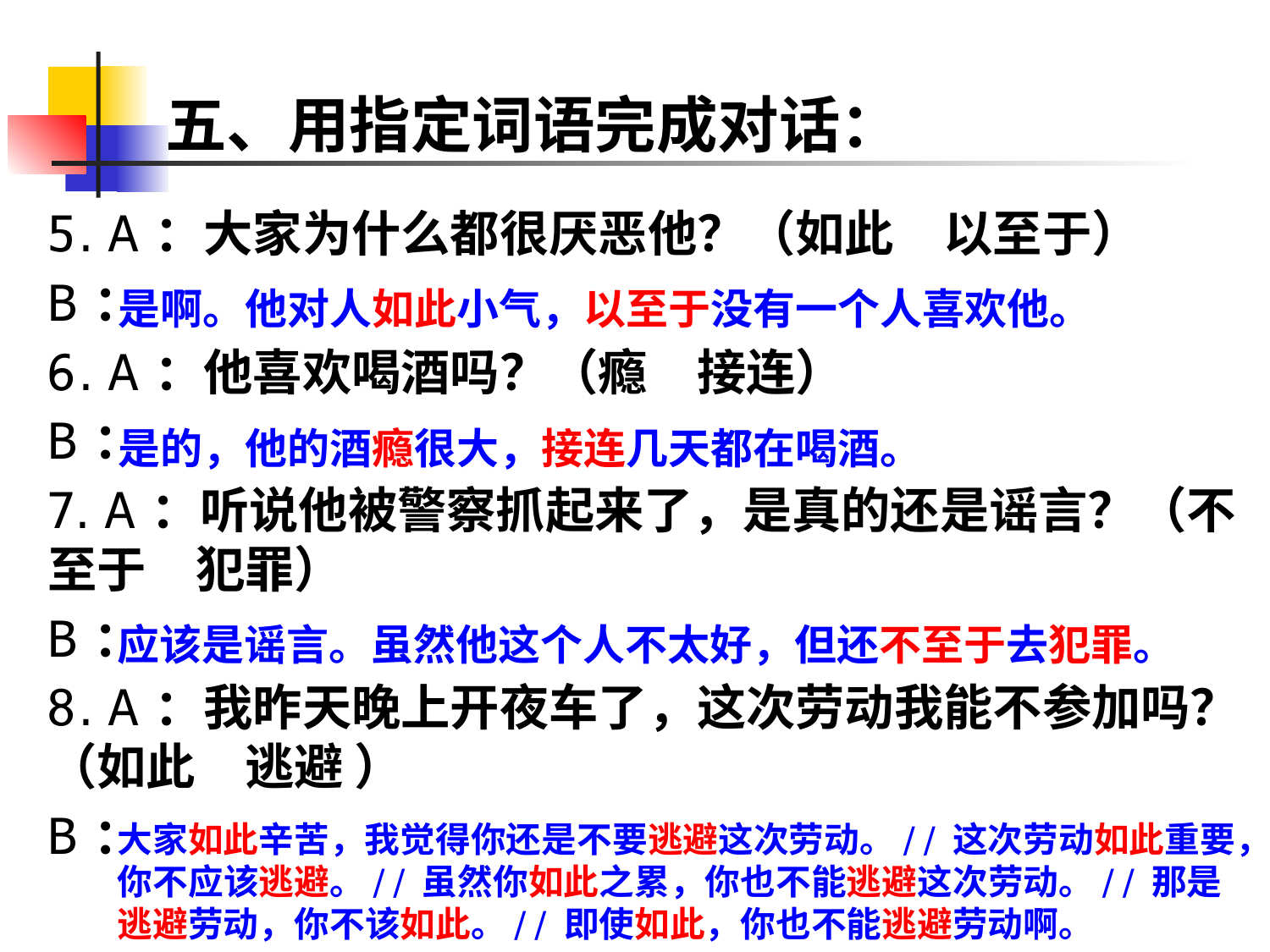

# 五、用指定词语完成对话：
5. A：大家为什么都很厌恶他？（如此　以至于）
B：
6. A：他喜欢喝酒吗？（瘾　接连）
B：
7. A：听说他被警察抓起来了，是真的还是谣言？（不至于　犯罪）
B：
8. A：我昨天晚上开夜车了，这次劳动我能不参加吗？（如此　逃避 ）
B：

是啊。他对人如此小气，以至于没有一个人喜欢他。
是的，他的酒瘾很大，接连几天都在喝酒。
应该是谣言。虽然他这个人不太好，但还不至于去犯罪。
大家如此辛苦，我觉得你还是不要逃避这次劳动。//这次劳动如此重要，你不应该逃避。//虽然你如此之累，你也不能逃避这次劳动。//那是逃避劳动，你不该如此。//即使如此，你也不能逃避劳动啊。